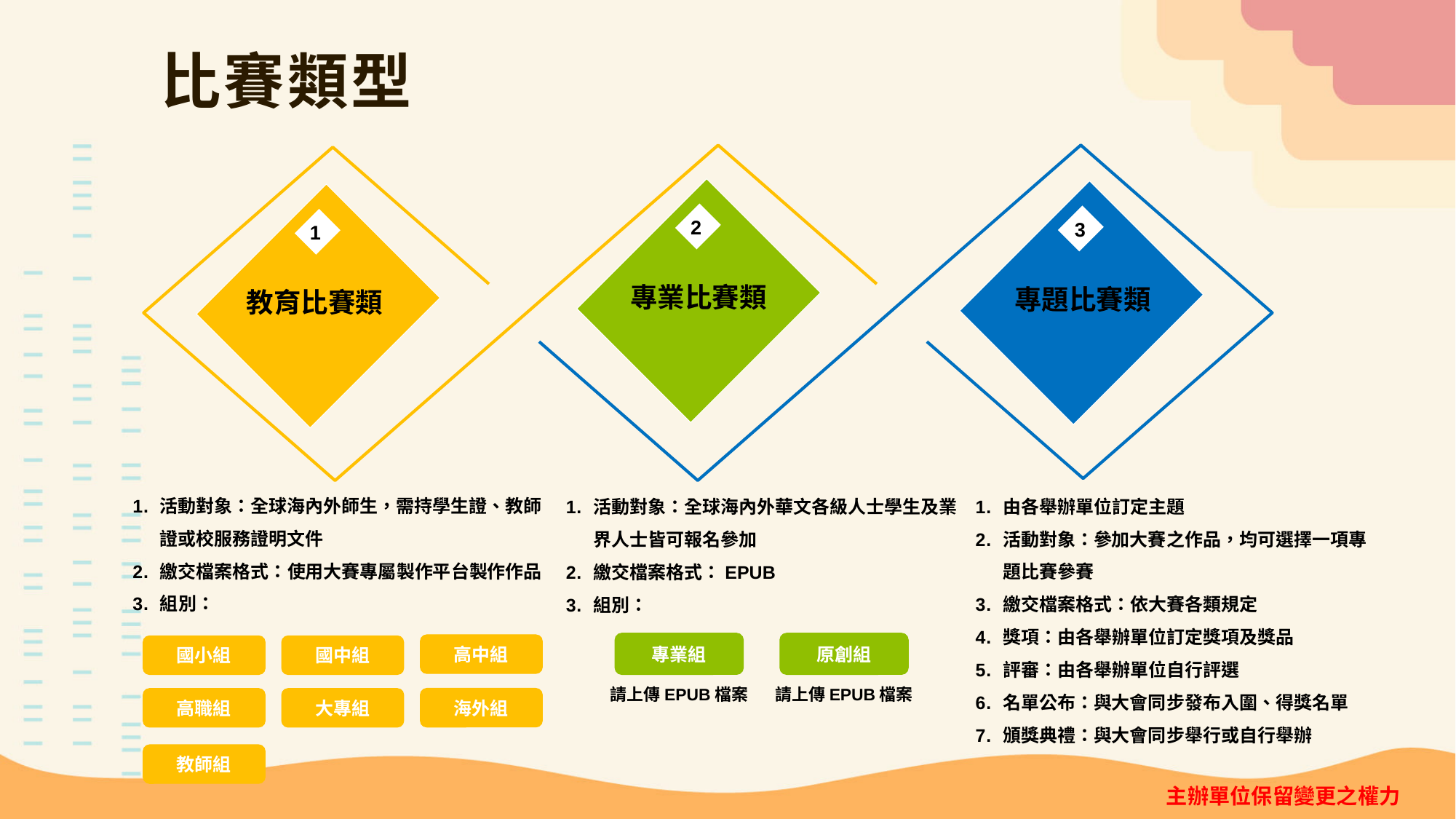

# 比賽類型

專業比賽類
2

3

專題比賽類

教育比賽類
1
活動對象：全球海內外師生，需持學生證、教師證或校服務證明文件
繳交檔案格式：使用大賽專屬製作平台製作作品
組別：
由各舉辦單位訂定主題
活動對象：參加大賽之作品，均可選擇一項專題比賽參賽
繳交檔案格式：依大賽各類規定
獎項：由各舉辦單位訂定獎項及獎品
評審：由各舉辦單位自行評選
名單公布：與大會同步發布入圍、得獎名單
頒獎典禮：與大會同步舉行或自行舉辦

活動對象：全球海內外華文各級人士學生及業界人士皆可報名參加
繳交檔案格式：EPUB
組別：
專業組
請上傳EPUB檔案
原創組
請上傳EPUB檔案
高中組
國小組
國中組
海外組
高職組
大專組
教師組
主辦單位保留變更之權力